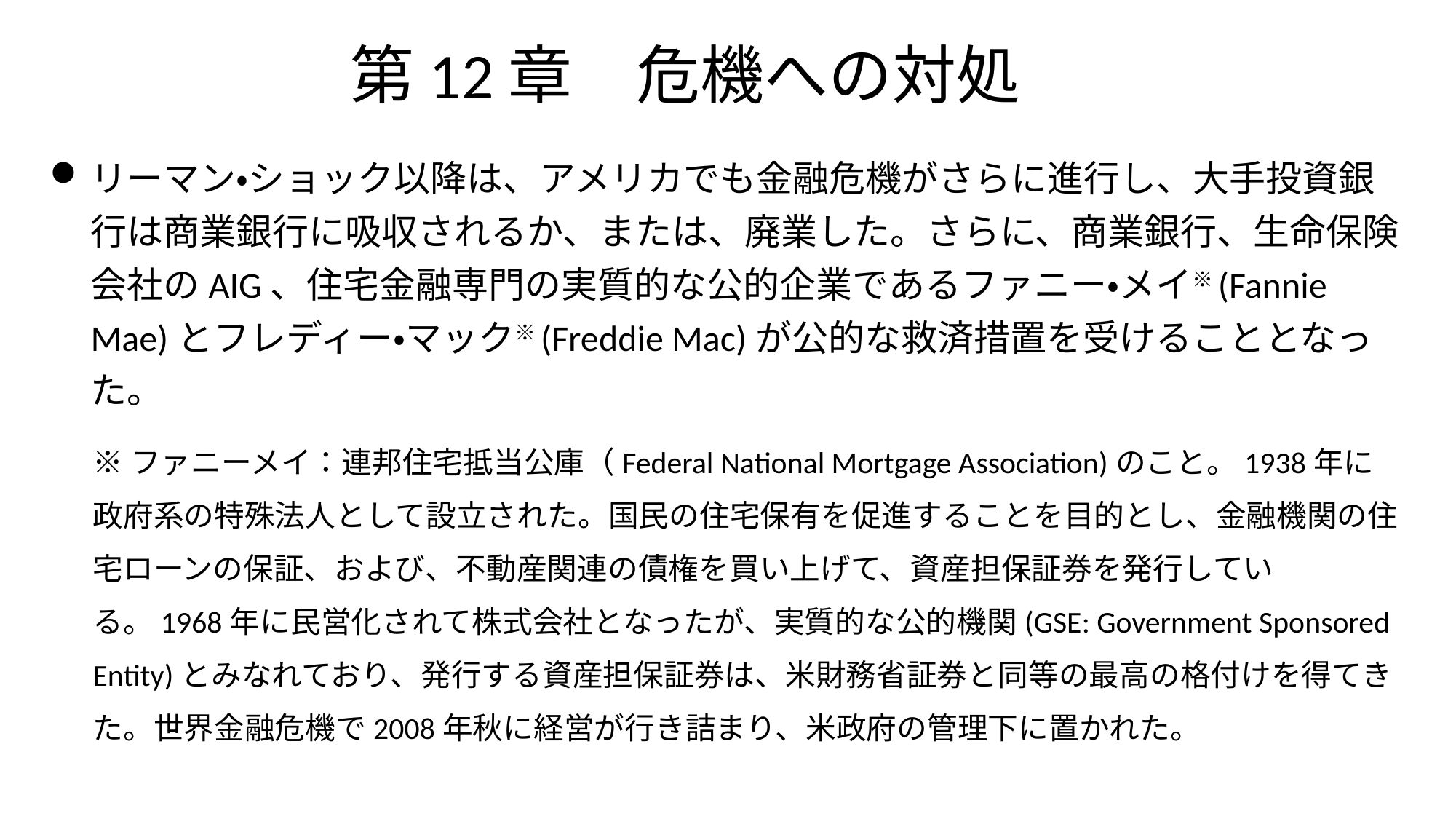

# 第12章　危機への対処
リーマン・ショック以降は、アメリカでも金融危機がさらに進行し、大手投資銀行は商業銀行に吸収されるか、または、廃業した。さらに、商業銀行、生命保険会社のAIG、住宅金融専門の実質的な公的企業であるファニー・メイ※(Fannie Mae)とフレディー・マック※(Freddie Mac)が公的な救済措置を受けることとなった。
※ファニーメイ：連邦住宅抵当公庫（Federal National Mortgage Association)のこと。1938年に政府系の特殊法人として設立された。国民の住宅保有を促進することを目的とし、金融機関の住宅ローンの保証、および、不動産関連の債権を買い上げて、資産担保証券を発行している。1968年に民営化されて株式会社となったが、実質的な公的機関(GSE: Government Sponsored Entity)とみなれており、発行する資産担保証券は、米財務省証券と同等の最高の格付けを得てきた。世界金融危機で2008年秋に経営が行き詰まり、米政府の管理下に置かれた。